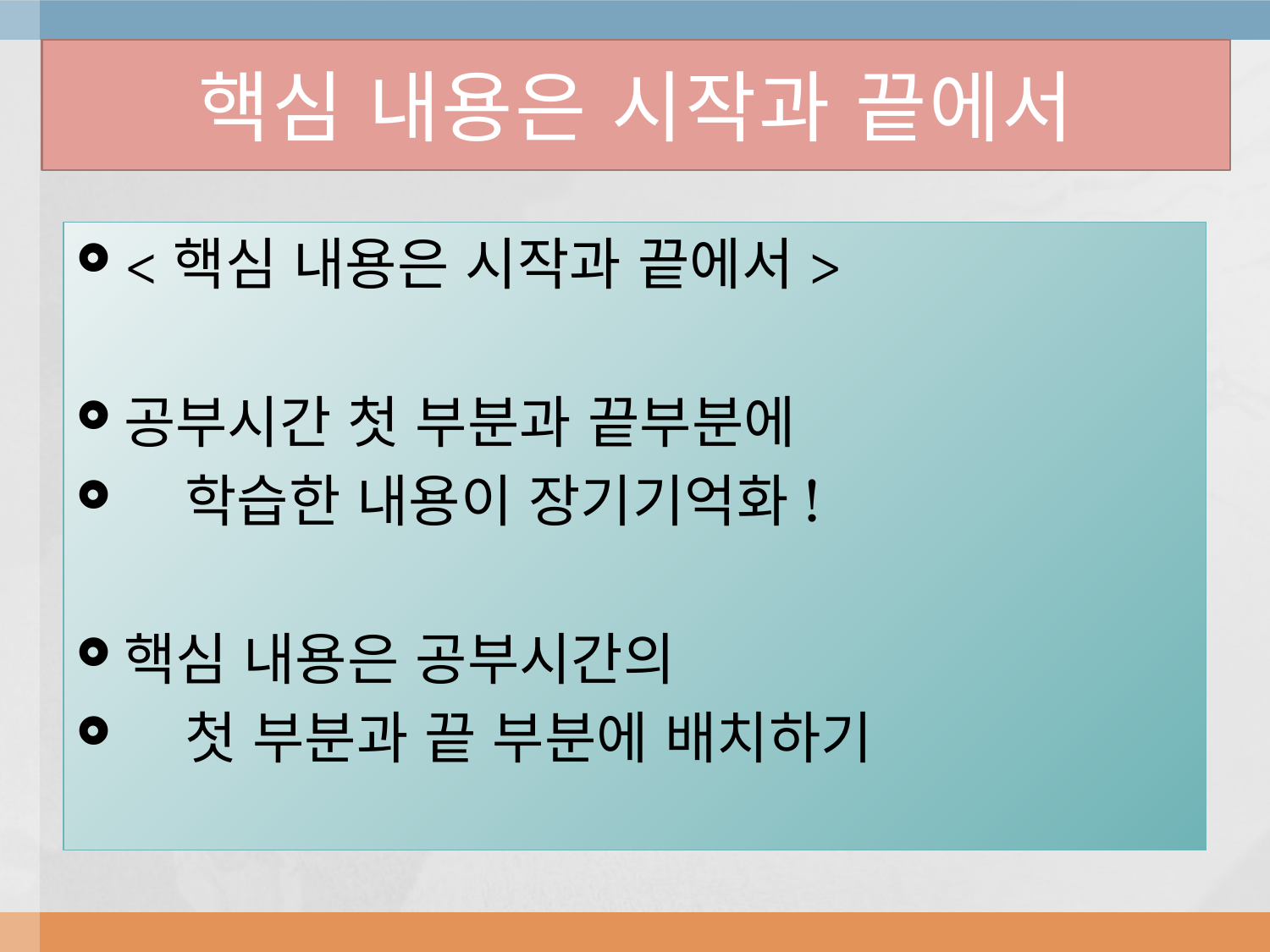

# 핵심 내용은 시작과 끝에서
<핵심 내용은 시작과 끝에서>

공부시간 첫 부분과 끝부분에
   학습한 내용이 장기기억화!

핵심 내용은 공부시간의
   첫 부분과 끝 부분에 배치하기